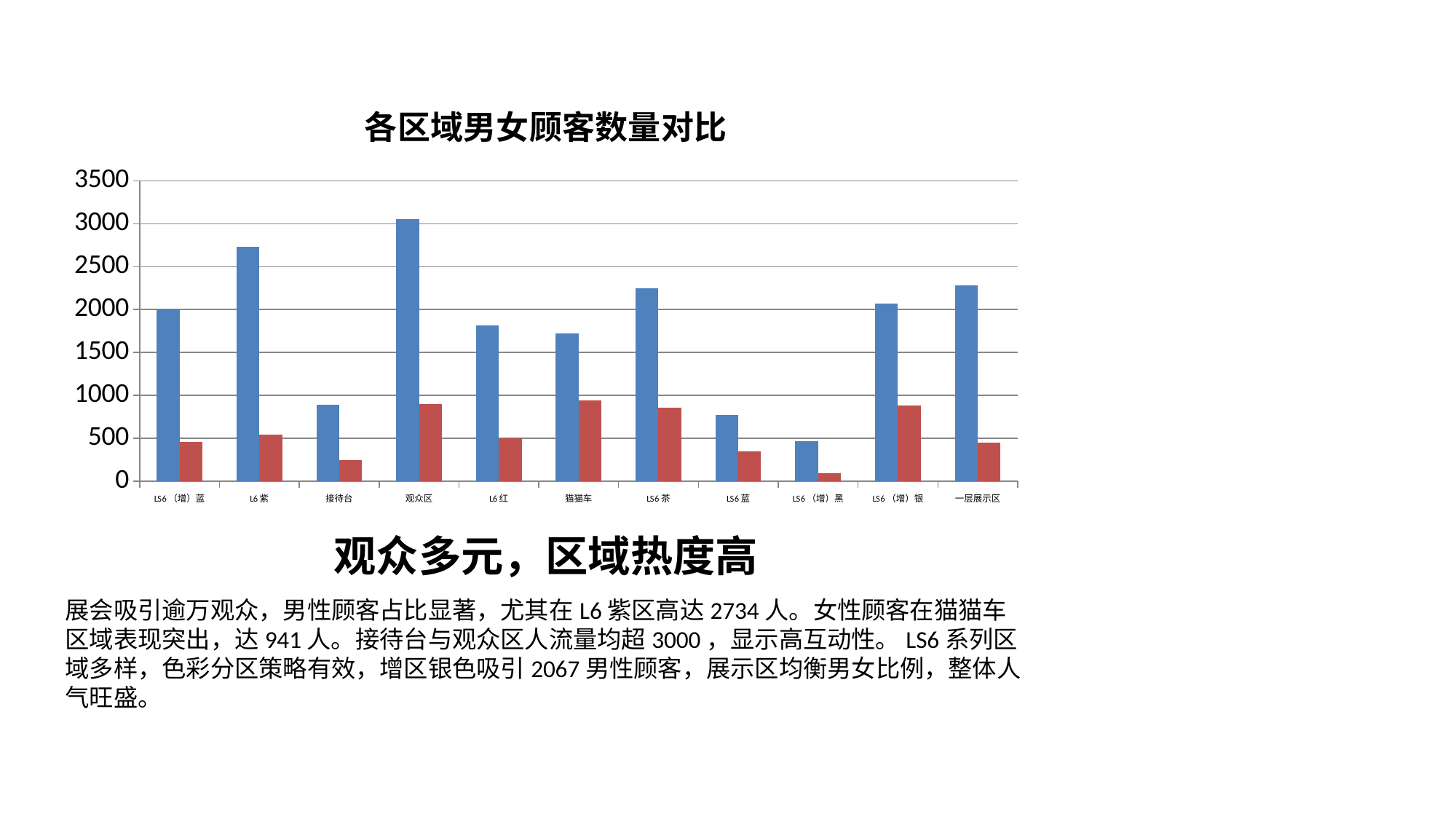

### Chart: 各区域男女顾客数量对比

| Category | 男性顾客 | 女性顾客 |
|---|---|---|
| LS6（增）蓝 | 1998.0 | 457.0 |
| L6紫 | 2734.0 | 543.0 |
| 接待台 | 887.0 | 247.0 |
| 观众区 | 3056.0 | 898.0 |
| L6红 | 1814.0 | 501.0 |
| 猫猫车 | 1724.0 | 941.0 |
| LS6茶 | 2247.0 | 855.0 |
| LS6蓝 | 775.0 | 347.0 |
| LS6（增）黑 | 466.0 | 93.0 |
| LS6（增）银 | 2067.0 | 885.0 |
| 一层展示区 | 2281.0 | 452.0 |
观众多元，区域热度高
展会吸引逾万观众，男性顾客占比显著，尤其在L6紫区高达2734人。女性顾客在猫猫车区域表现突出，达941人。接待台与观众区人流量均超3000，显示高互动性。LS6系列区域多样，色彩分区策略有效，增区银色吸引2067男性顾客，展示区均衡男女比例，整体人气旺盛。